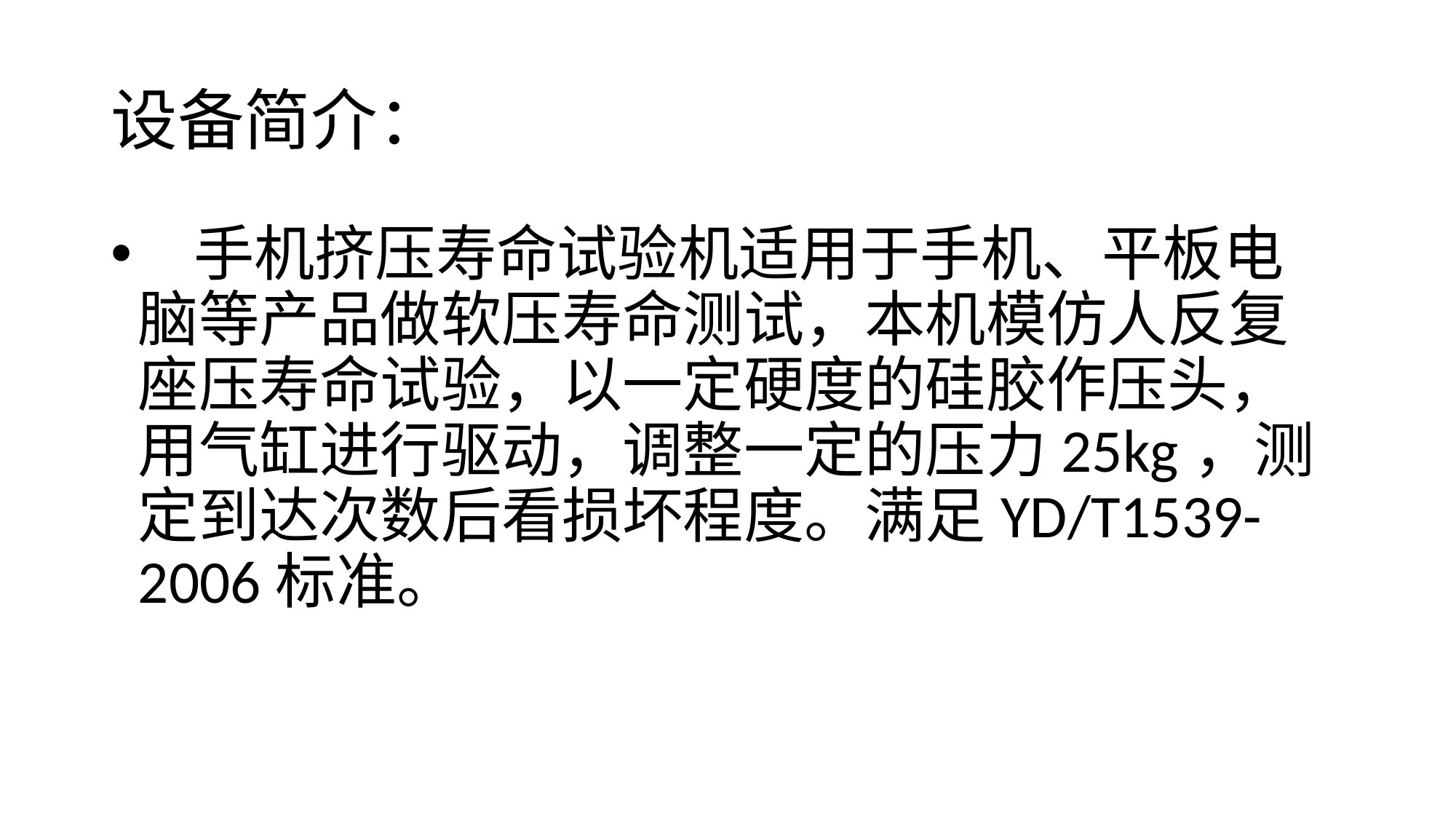

# 设备简介：
   手机挤压寿命试验机适用于手机、平板电脑等产品做软压寿命测试，本机模仿人反复座压寿命试验，以一定硬度的硅胶作压头，用气缸进行驱动，调整一定的压力25kg，测定到达次数后看损坏程度。满足YD/T1539-2006标准。